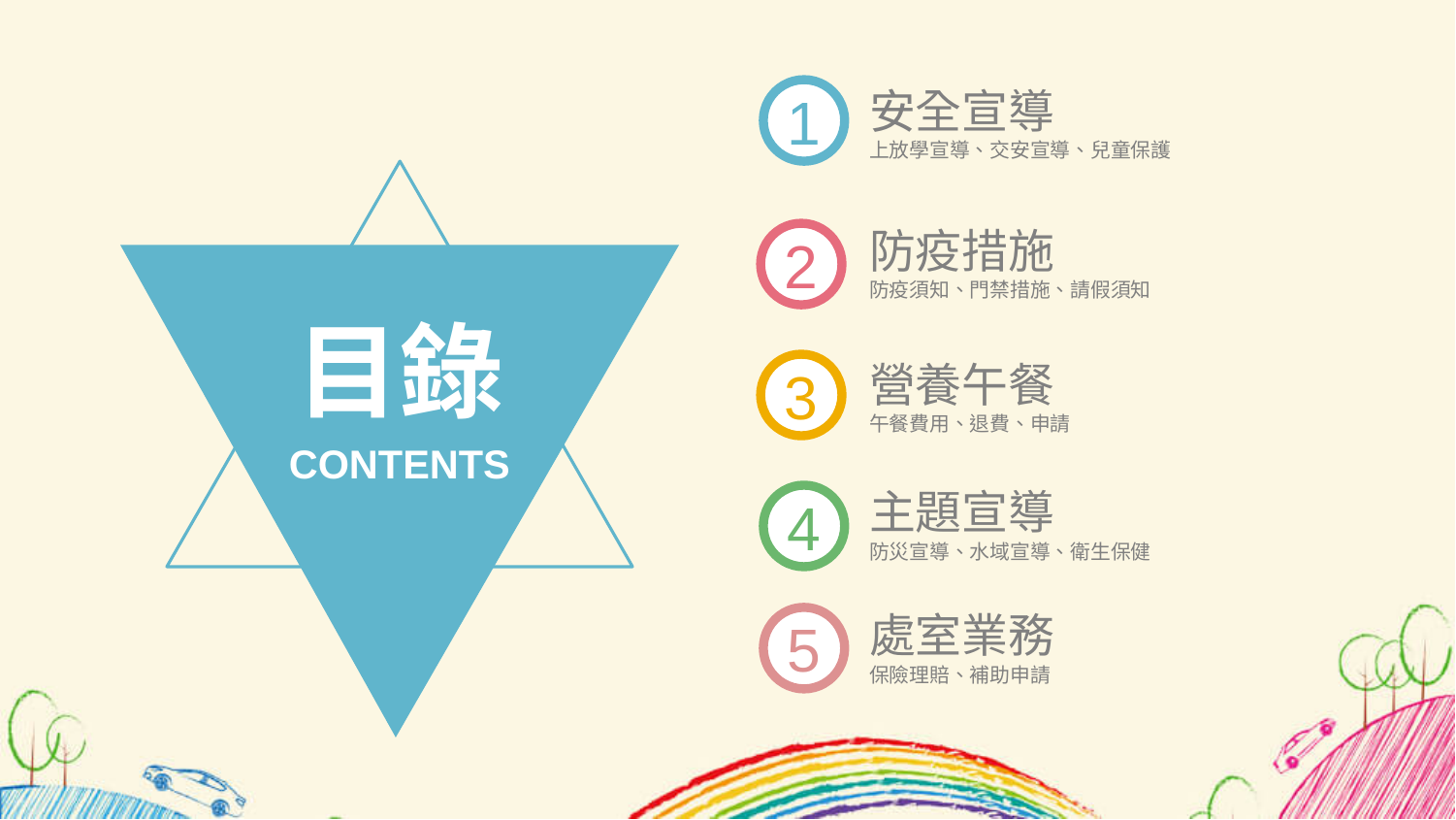

1
安全宣導
上放學宣導、交安宣導、兒童保護

防疫措施
防疫須知、門禁措施、請假須知
2

目錄
3
營養午餐
午餐費用、退費、申請
CONTENTS
主題宣導
防災宣導、水域宣導、衛生保健
4
處室業務
保險理賠、補助申請
5